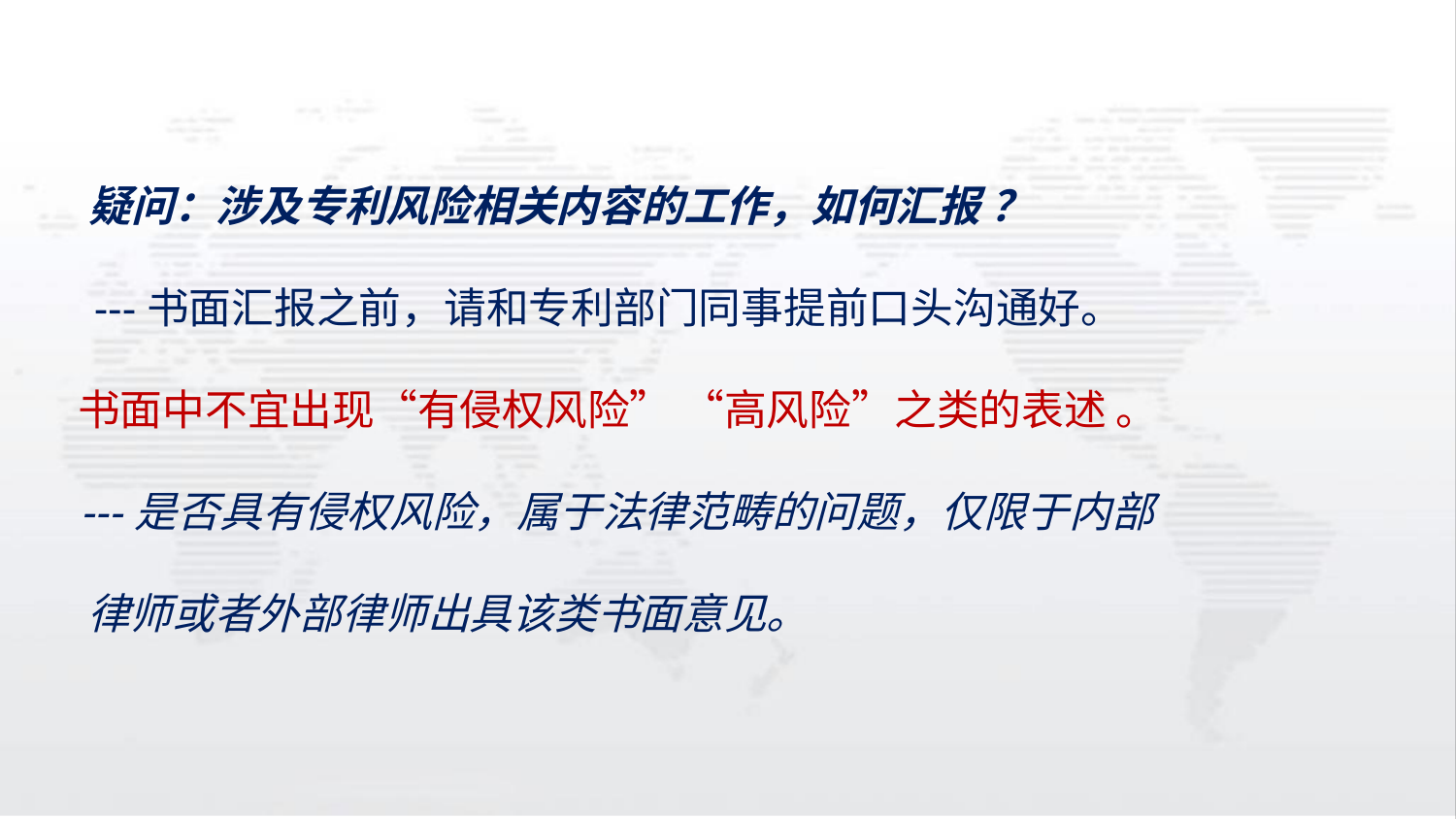

疑问：涉及专利风险相关内容的工作，如何汇报 ？
       ---书面汇报之前，请和专利部门同事提前口头沟通好。
      书面中不宜出现“有侵权风险” “高风险”之类的表述 。
      ---是否具有侵权风险，属于法律范畴的问题，仅限于内部
       律师或者外部律师出具该类书面意见。